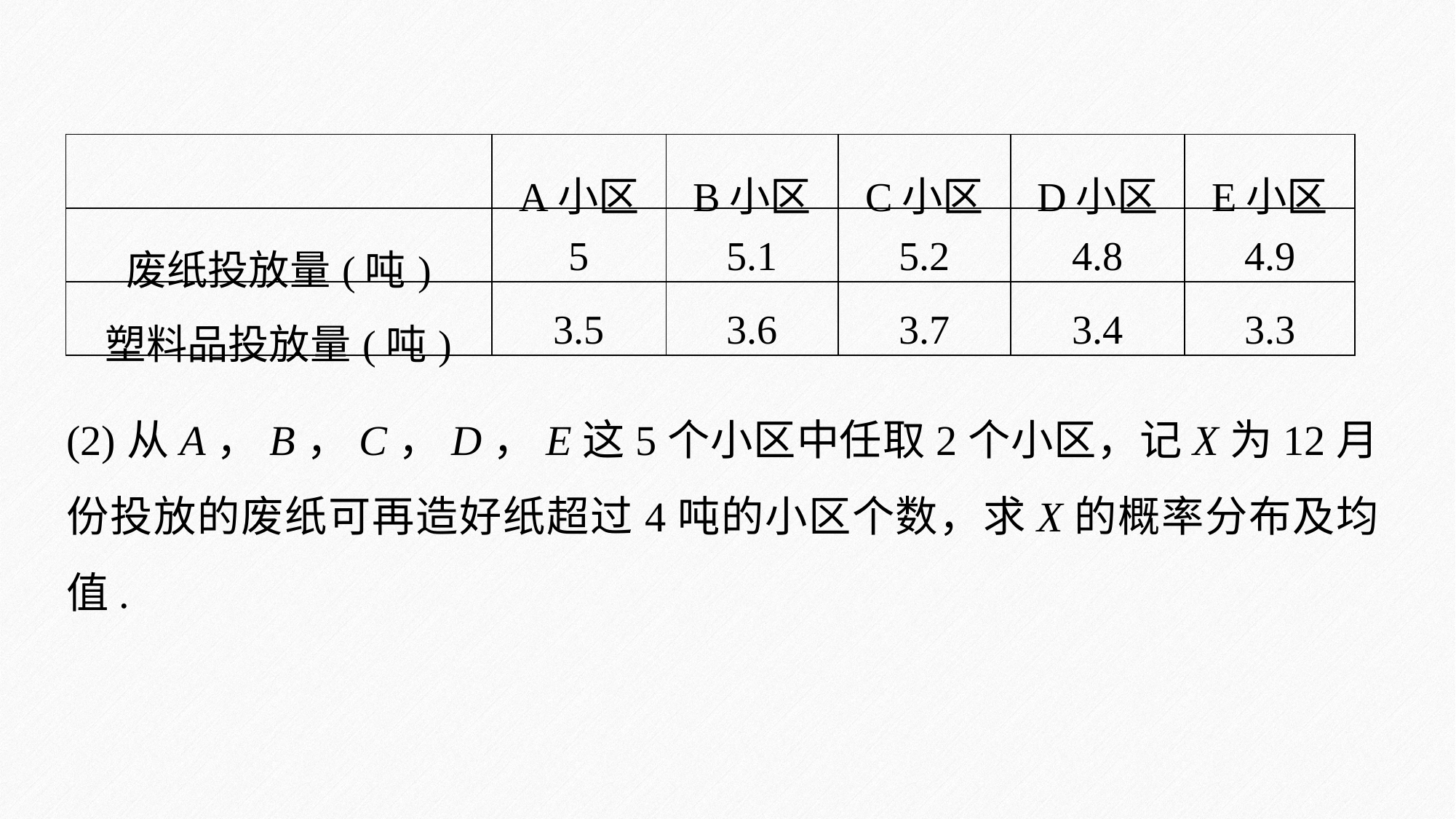

|  | A小区 | B小区 | C小区 | D小区 | E小区 |
| --- | --- | --- | --- | --- | --- |
| 废纸投放量(吨) | 5 | 5.1 | 5.2 | 4.8 | 4.9 |
| 塑料品投放量(吨) | 3.5 | 3.6 | 3.7 | 3.4 | 3.3 |
(2)从A，B，C，D，E这5个小区中任取2个小区，记X为12月份投放的废纸可再造好纸超过4吨的小区个数，求X的概率分布及均值.